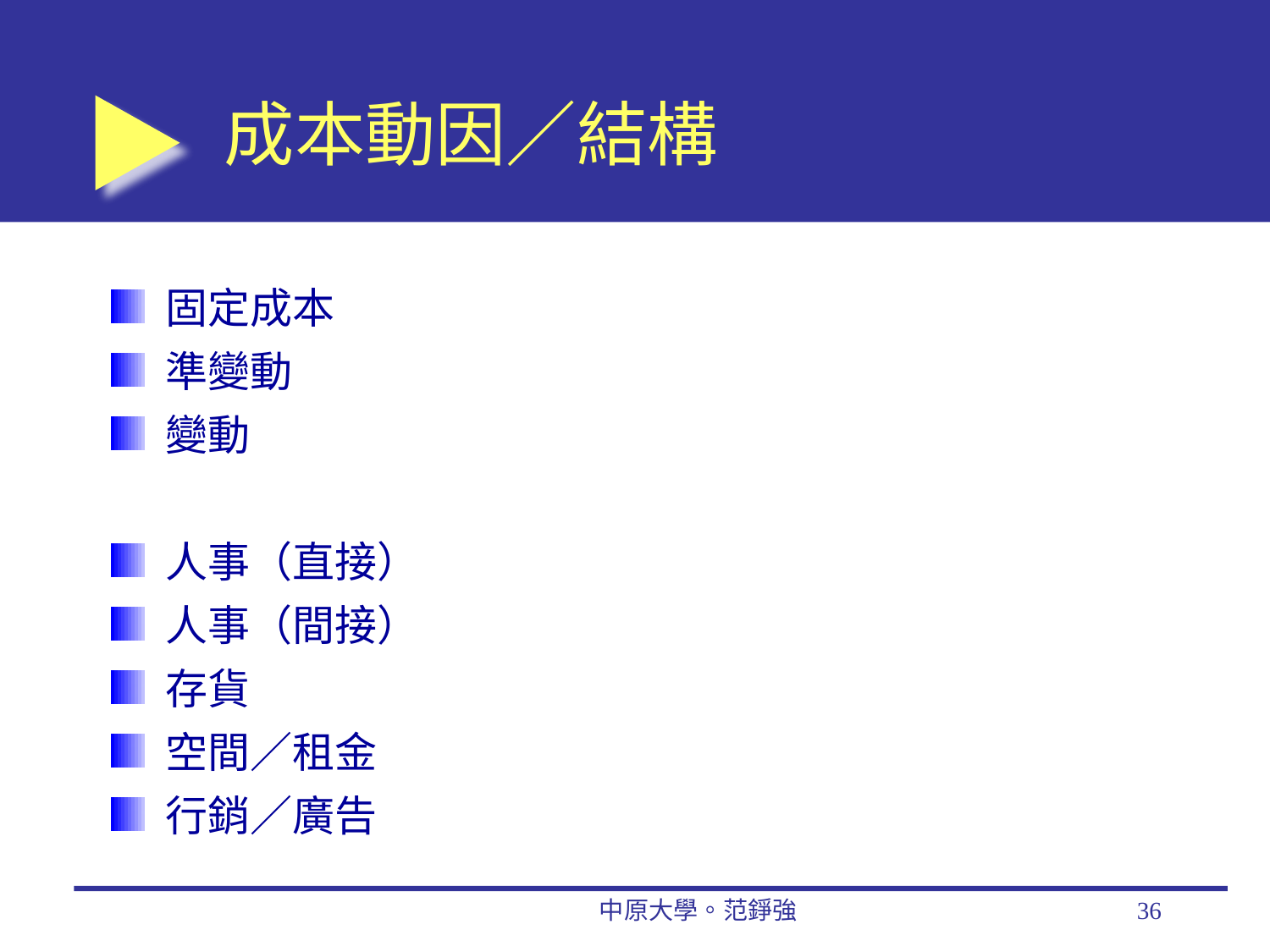

# 成本動因／結構
固定成本
準變動
變動

人事（直接）
人事（間接）
存貨
空間／租金
行銷／廣告
中原大學。范錚強
36